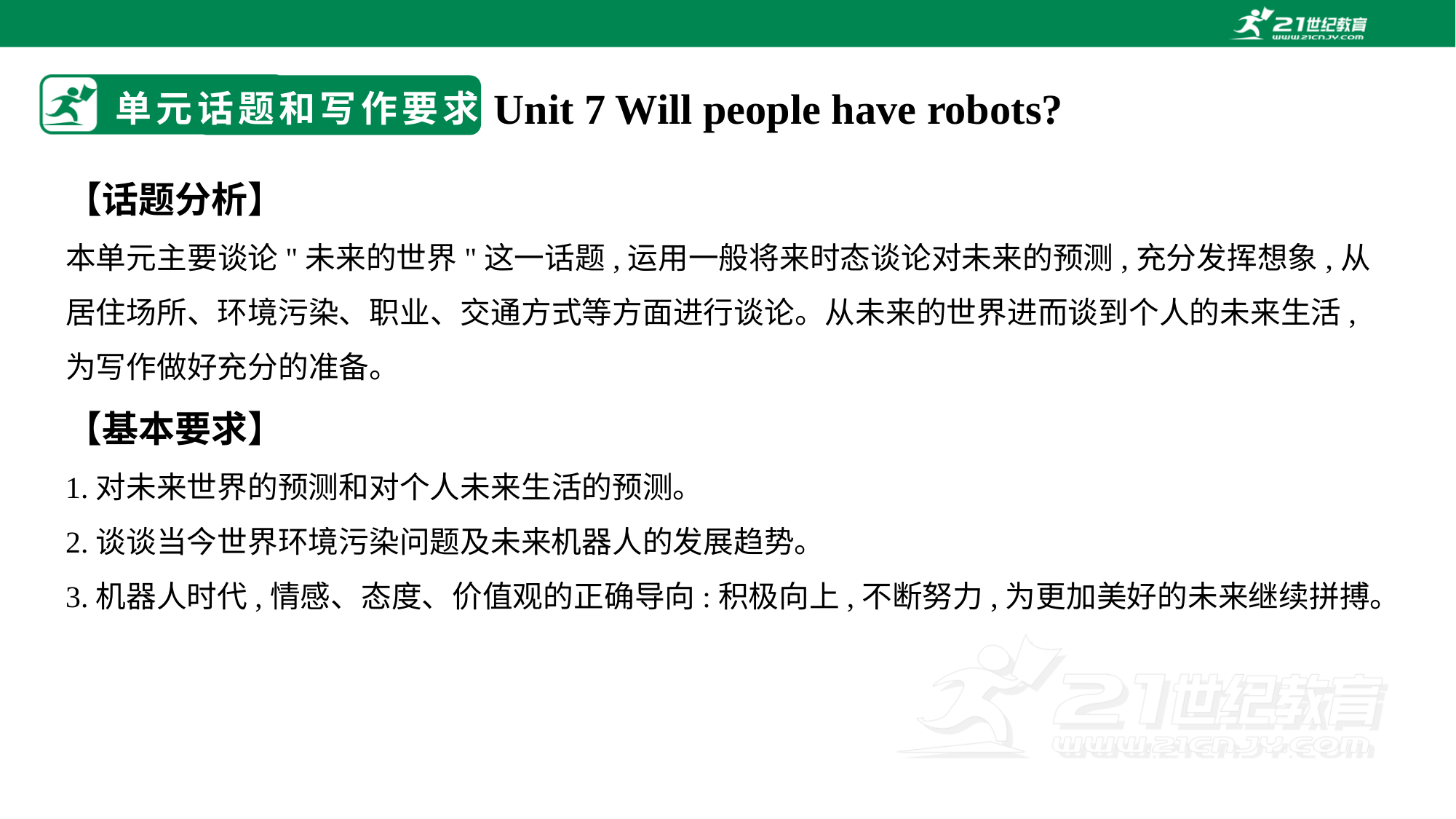

# 单元话题和写作要求
Unit 7 Will people have robots?
【话题分析】
本单元主要谈论"未来的世界"这一话题,运用一般将来时态谈论对未来的预测,充分发挥想象,从居住场所、环境污染、职业、交通方式等方面进行谈论。从未来的世界进而谈到个人的未来生活,为写作做好充分的准备。
【基本要求】
1.对未来世界的预测和对个人未来生活的预测。
2.谈谈当今世界环境污染问题及未来机器人的发展趋势。
3.机器人时代,情感、态度、价值观的正确导向:积极向上,不断努力,为更加美好的未来继续拼搏。